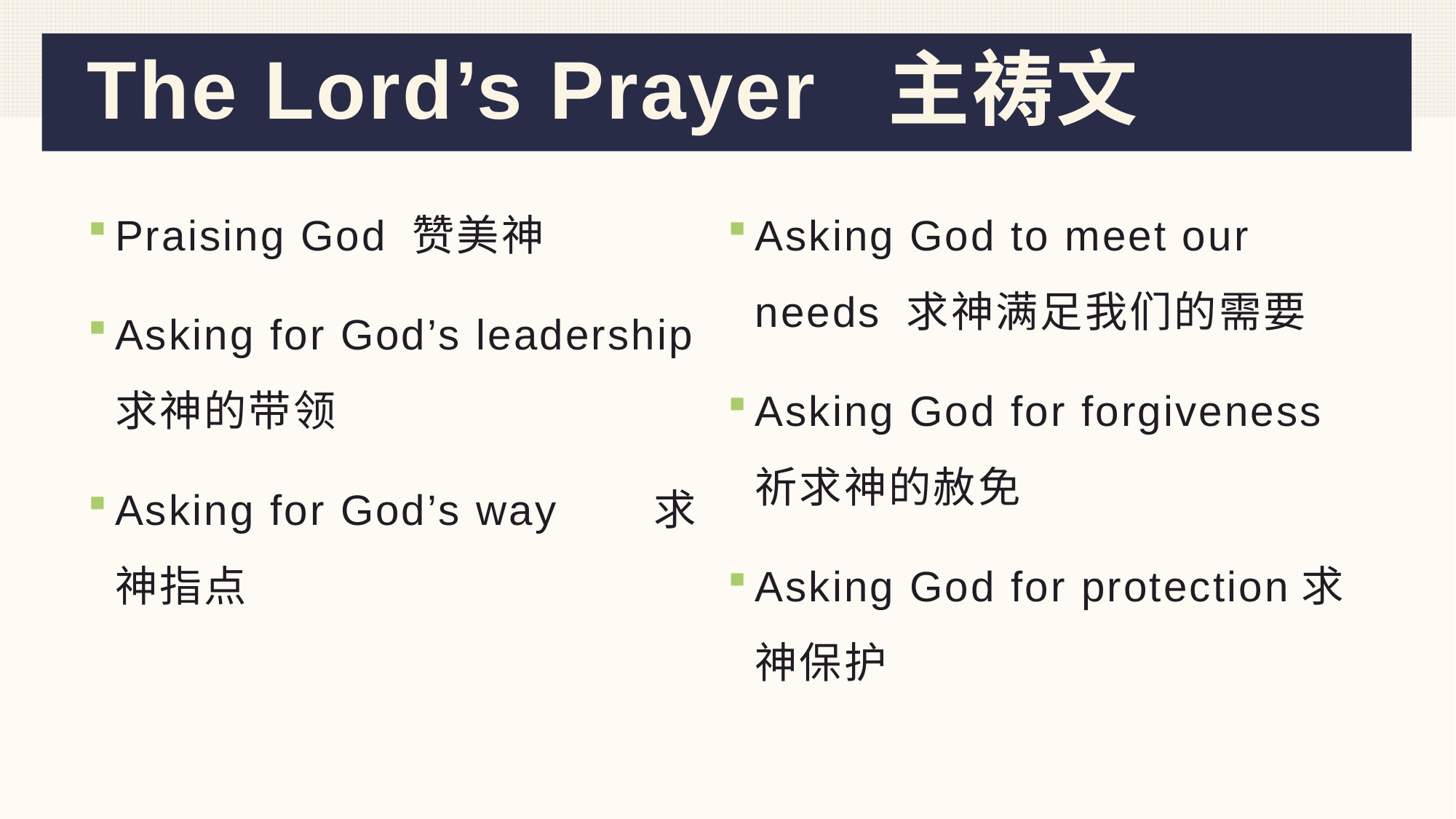

# The Lord’s Prayer  主祷文
Praising God 赞美神
Asking for God’s leadership 求神的带领
Asking for God’s way      求神指点

Asking God to meet our needs 求神满足我们的需要
Asking God for forgiveness祈求神的赦免
Asking God for protection求神保护